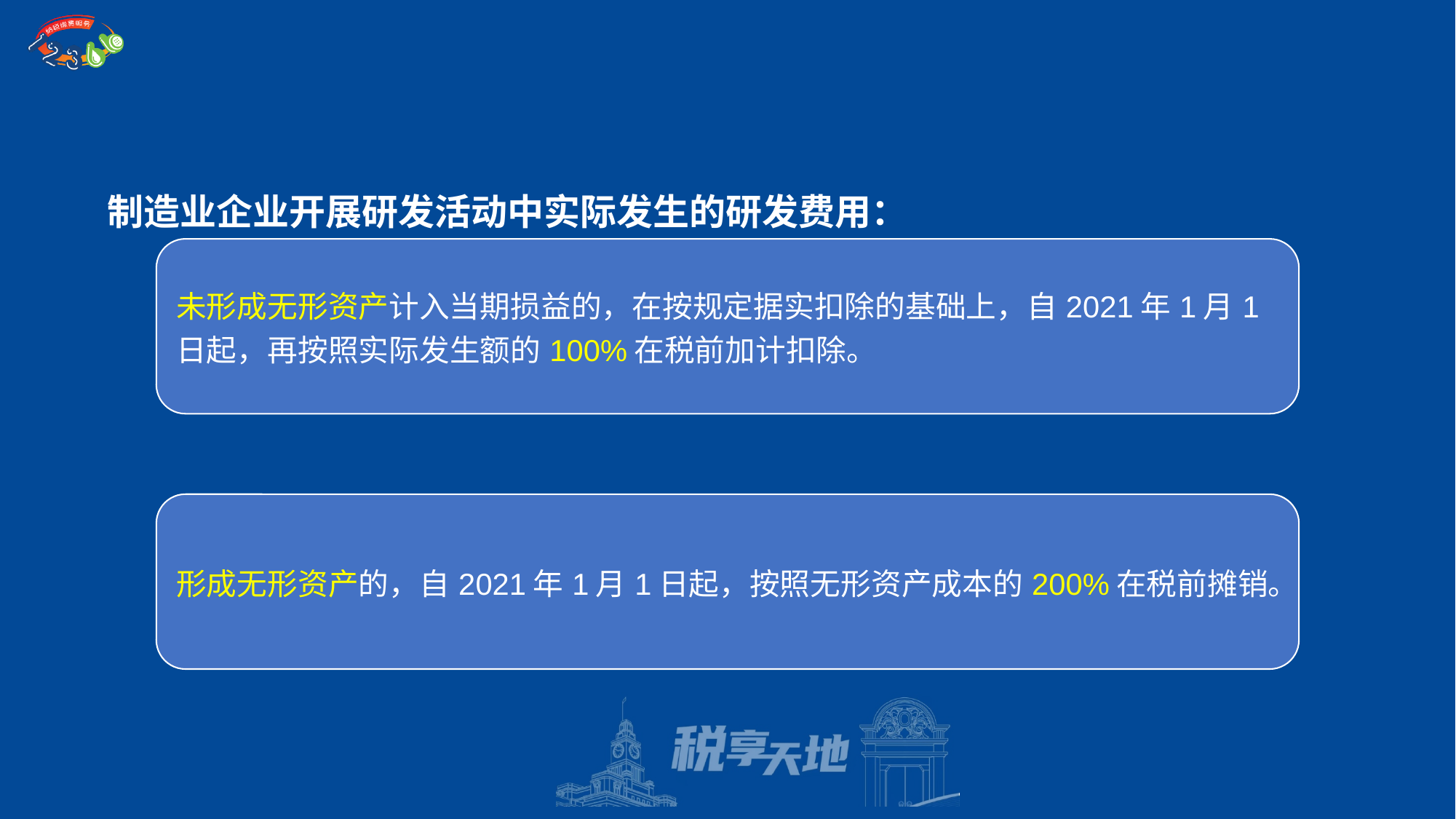

制造业企业开展研发活动中实际发生的研发费用：
未形成无形资产计入当期损益的，在按规定据实扣除的基础上，自2021年1月1日起，再按照实际发生额的100%在税前加计扣除。
形成无形资产的，自2021年1月1日起，按照无形资产成本的200%在税前摊销。